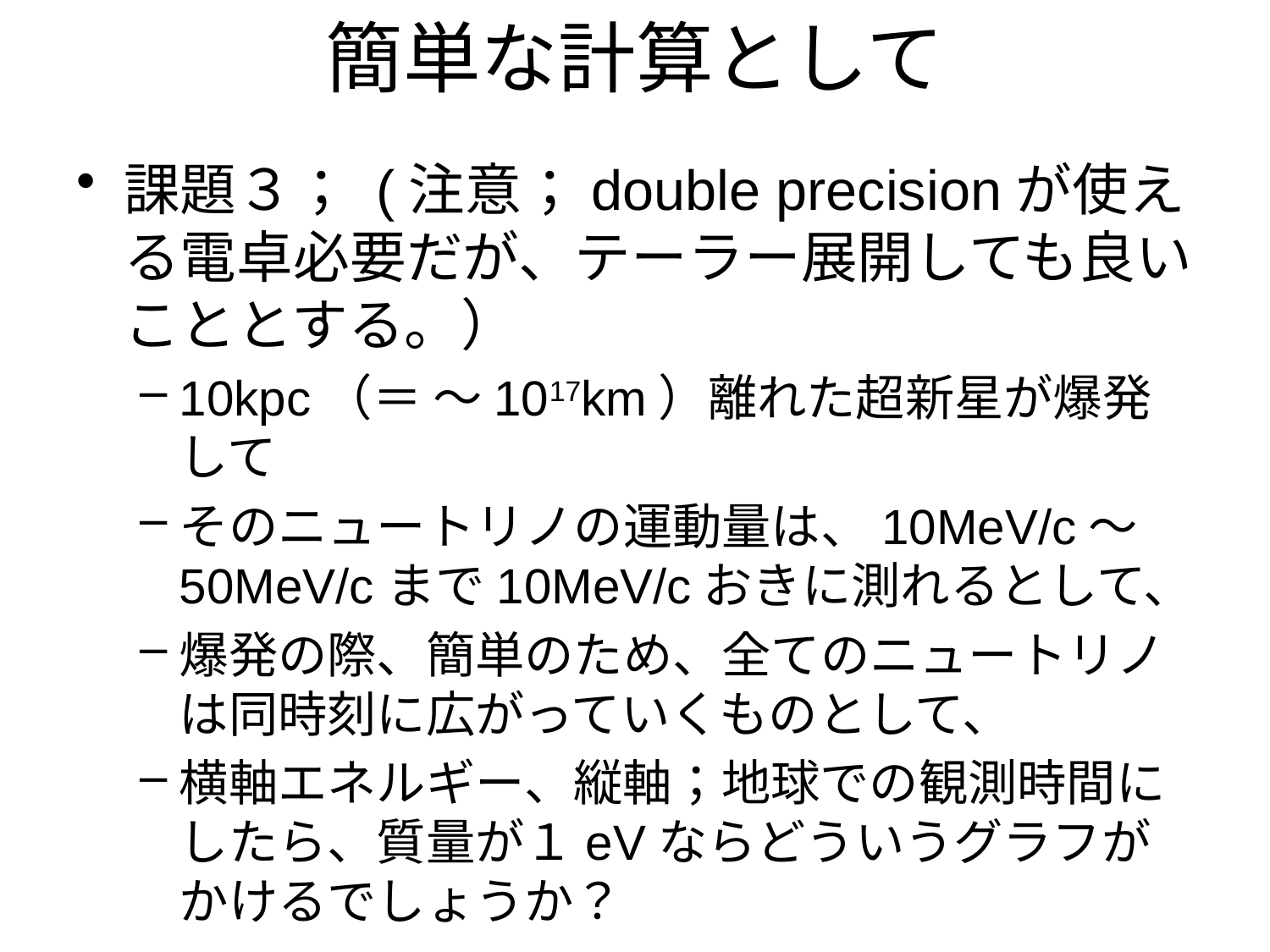

# 簡単な計算として
課題３； (注意；double precisionが使える電卓必要だが、テーラー展開しても良いこととする。）
10kpc（＝ ～1017km）離れた超新星が爆発して
そのニュートリノの運動量は、10MeV/c～50MeV/cまで10MeV/cおきに測れるとして、
爆発の際、簡単のため、全てのニュートリノは同時刻に広がっていくものとして、
横軸エネルギー、縦軸；地球での観測時間にしたら、質量が１eVならどういうグラフがかけるでしょうか？